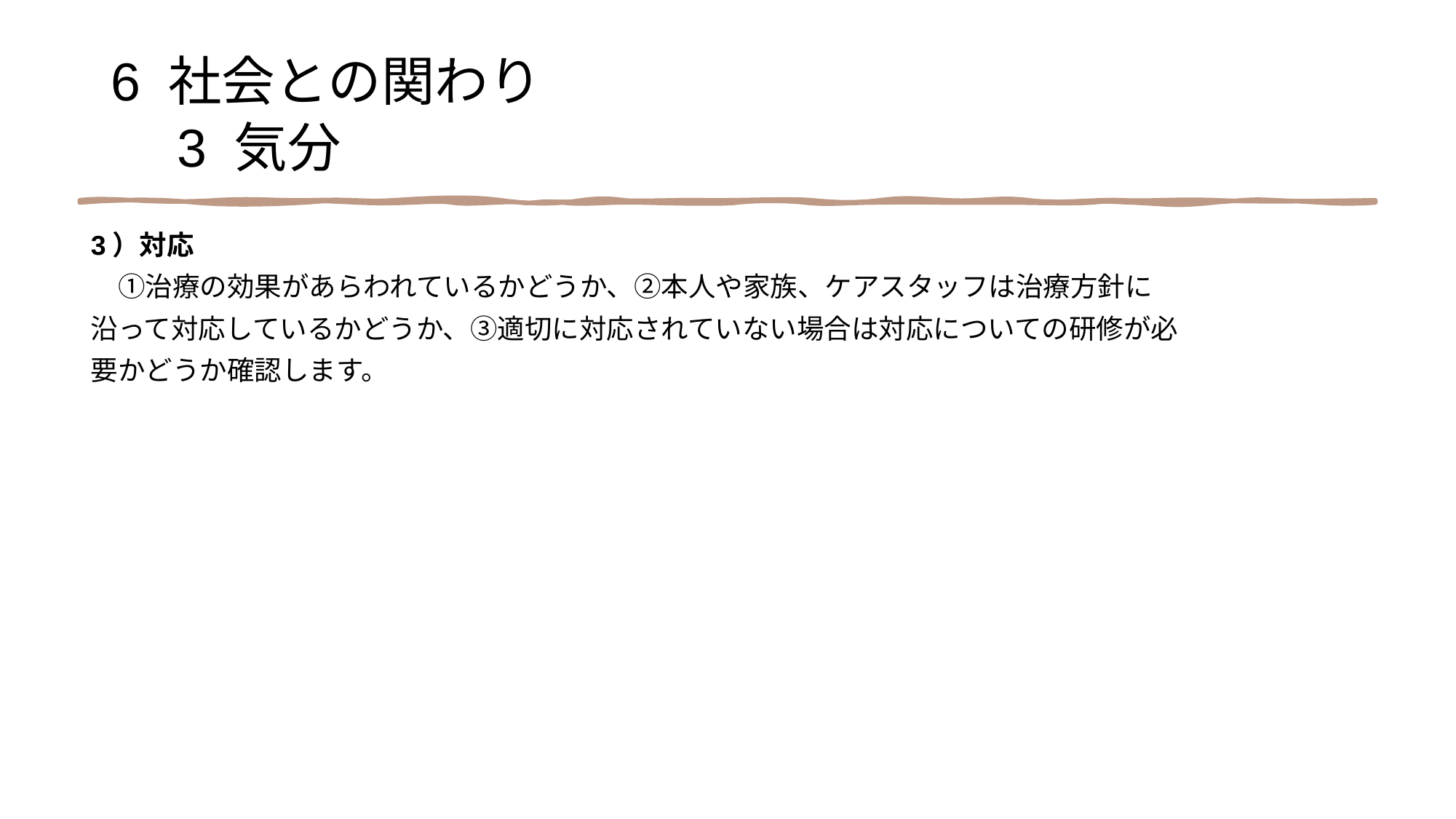

6 社会との関わり
　3 気分

3）対応
　①治療の効果があらわれているかどうか、②本人や家族、ケアスタッフは治療方針に
沿って対応しているかどうか、③適切に対応されていない場合は対応についての研修が必
要かどうか確認します。